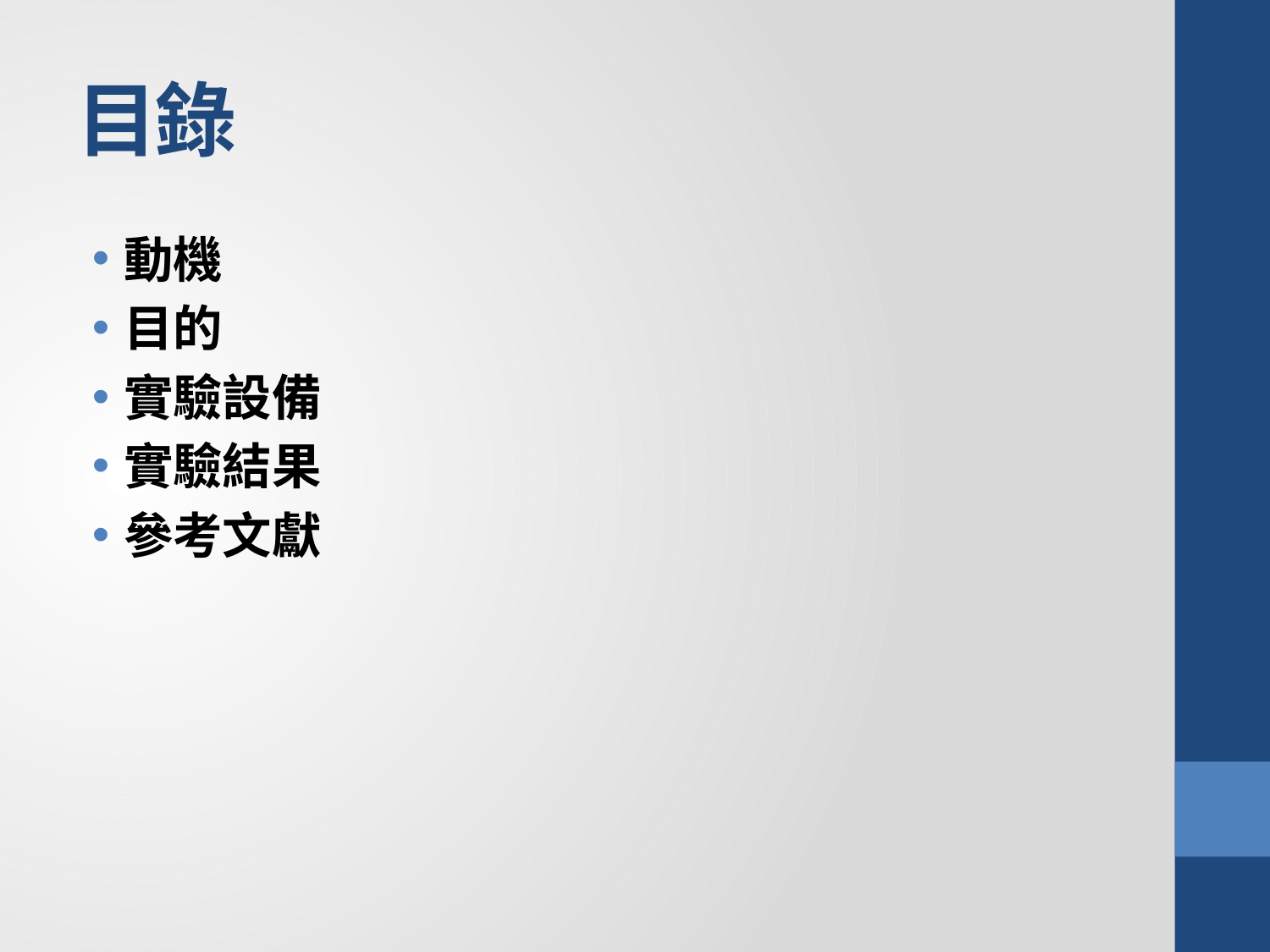

# 目錄
動機
目的
實驗設備
實驗結果
參考文獻